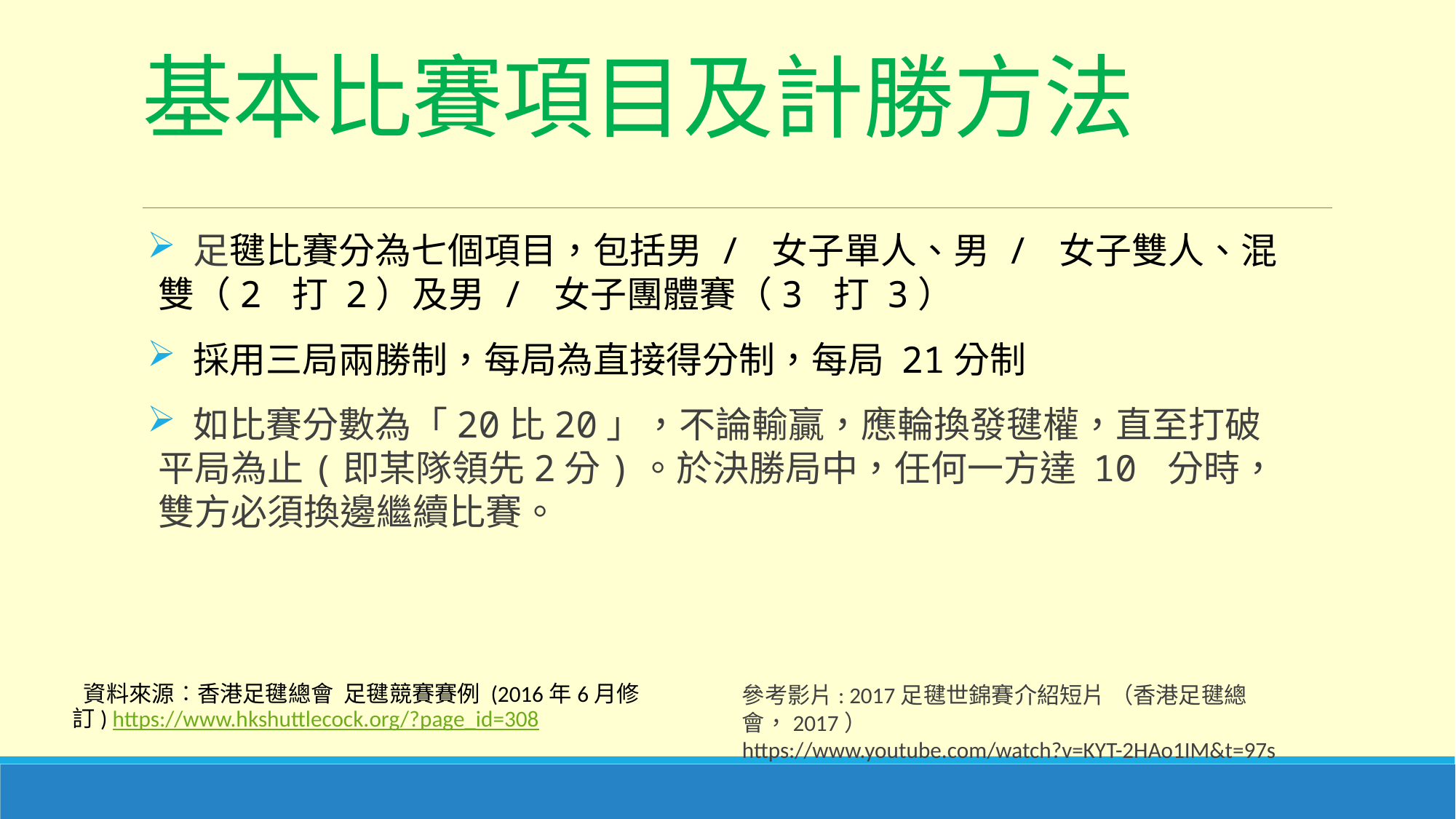

# 基本比賽項目及計勝方法
 足毽比賽分為七個項目，包括男 / 女子單人、男 / 女子雙人、混雙（2 打 2）及男 / 女子團體賽（3 打 3）
 採用三局兩勝制，每局為直接得分制，每局 21分制
 如比賽分數為「20比20」，不論輸贏，應輪換發毽權，直至打破平局為止(即某隊領先2分)。於決勝局中，任何一方達 10 分時，雙方必須換邊繼續比賽。
 資料來源︰香港足毽總會  足毽競賽賽例 (2016年6月修訂) https://www.hkshuttlecock.org/?page_id=308

參考影片: 2017足毽世錦賽介紹短片 （香港足毽總會，2017）
https://www.youtube.com/watch?v=KYT-2HAo1IM&t=97s